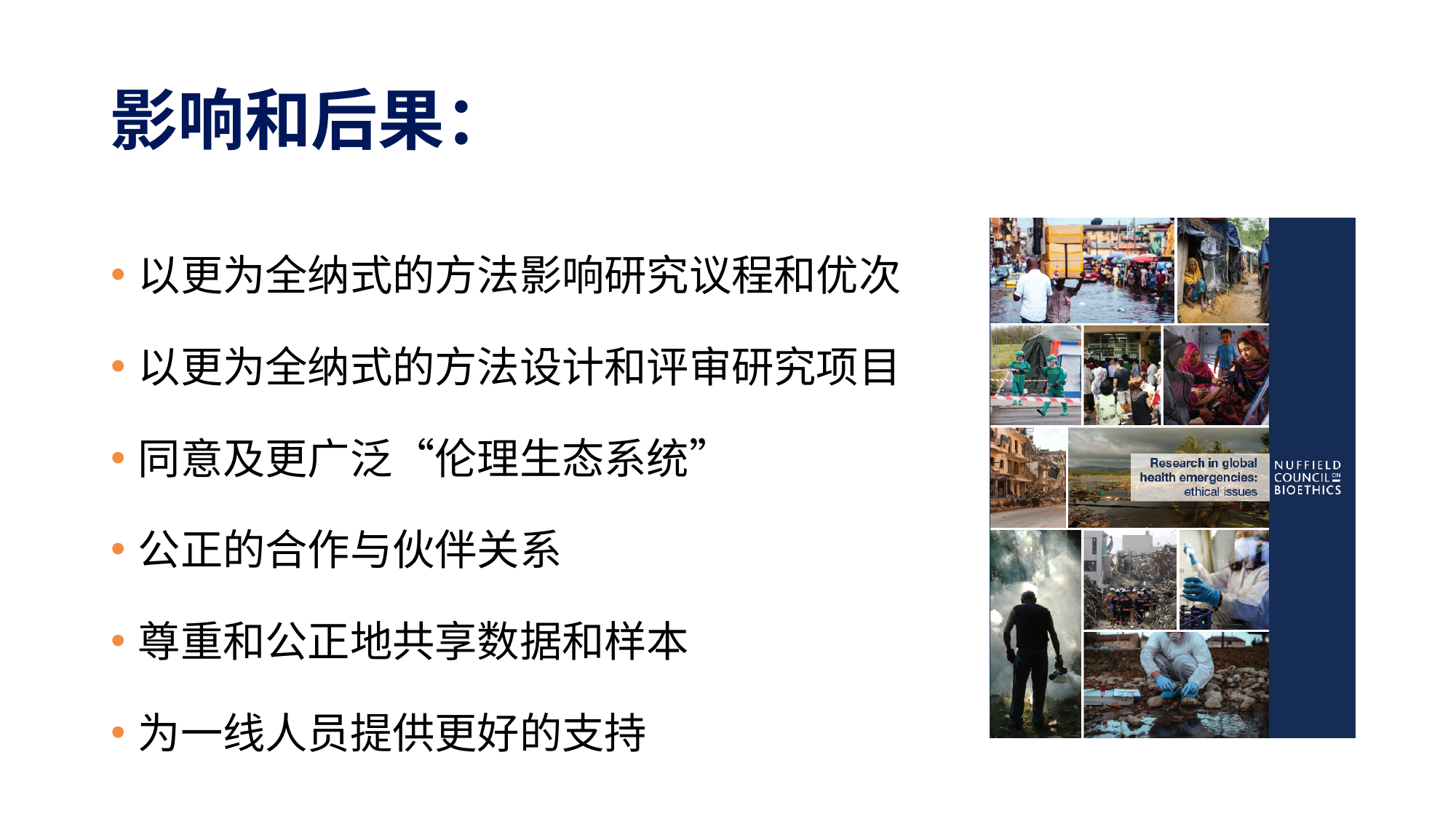

# 影响和后果：
以更为全纳式的方法影响研究议程和优次
以更为全纳式的方法设计和评审研究项目
同意及更广泛“伦理生态系统”
公正的合作与伙伴关系
尊重和公正地共享数据和样本
为一线人员提供更好的支持